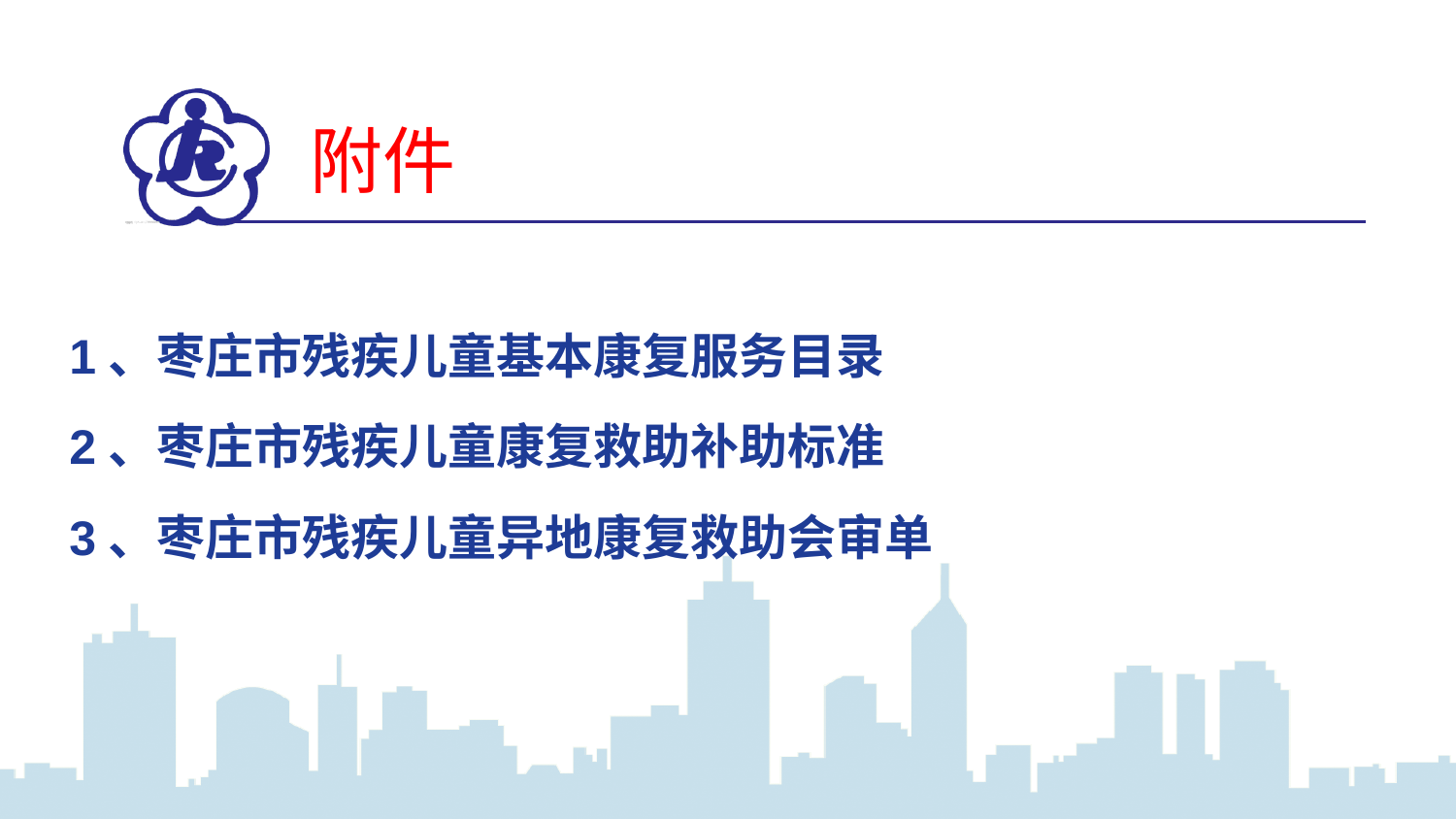

附件
1、枣庄市残疾儿童基本康复服务目录
2、枣庄市残疾儿童康复救助补助标准
3、枣庄市残疾儿童异地康复救助会审单